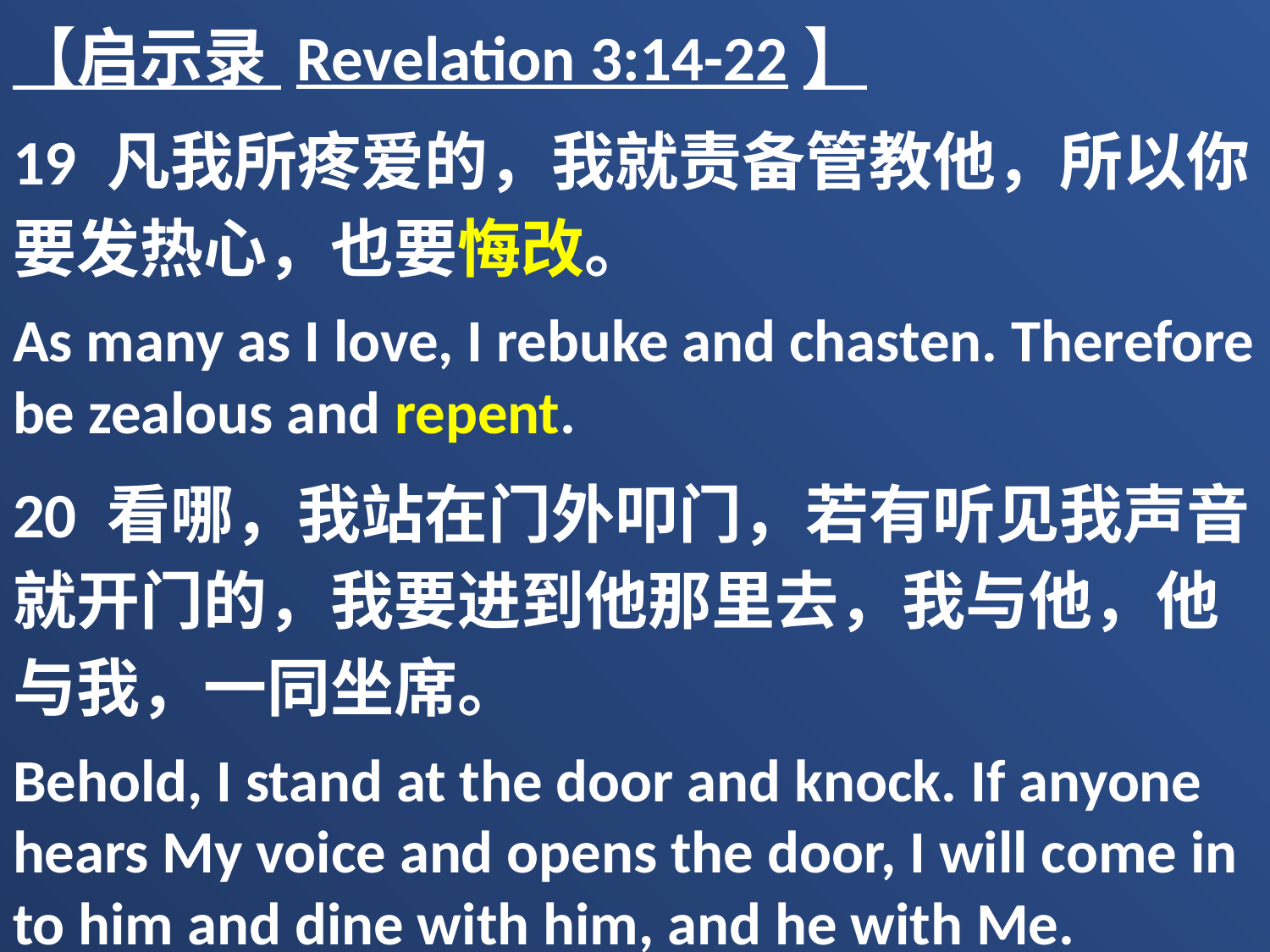

【启示录 Revelation 3:14-22】
19 凡我所疼爱的，我就责备管教他，所以你要发热心，也要悔改。
As many as I love, I rebuke and chasten. Therefore be zealous and repent.
20 看哪，我站在门外叩门，若有听见我声音就开门的，我要进到他那里去，我与他，他与我，一同坐席。
Behold, I stand at the door and knock. If anyone hears My voice and opens the door, I will come in to him and dine with him, and he with Me.